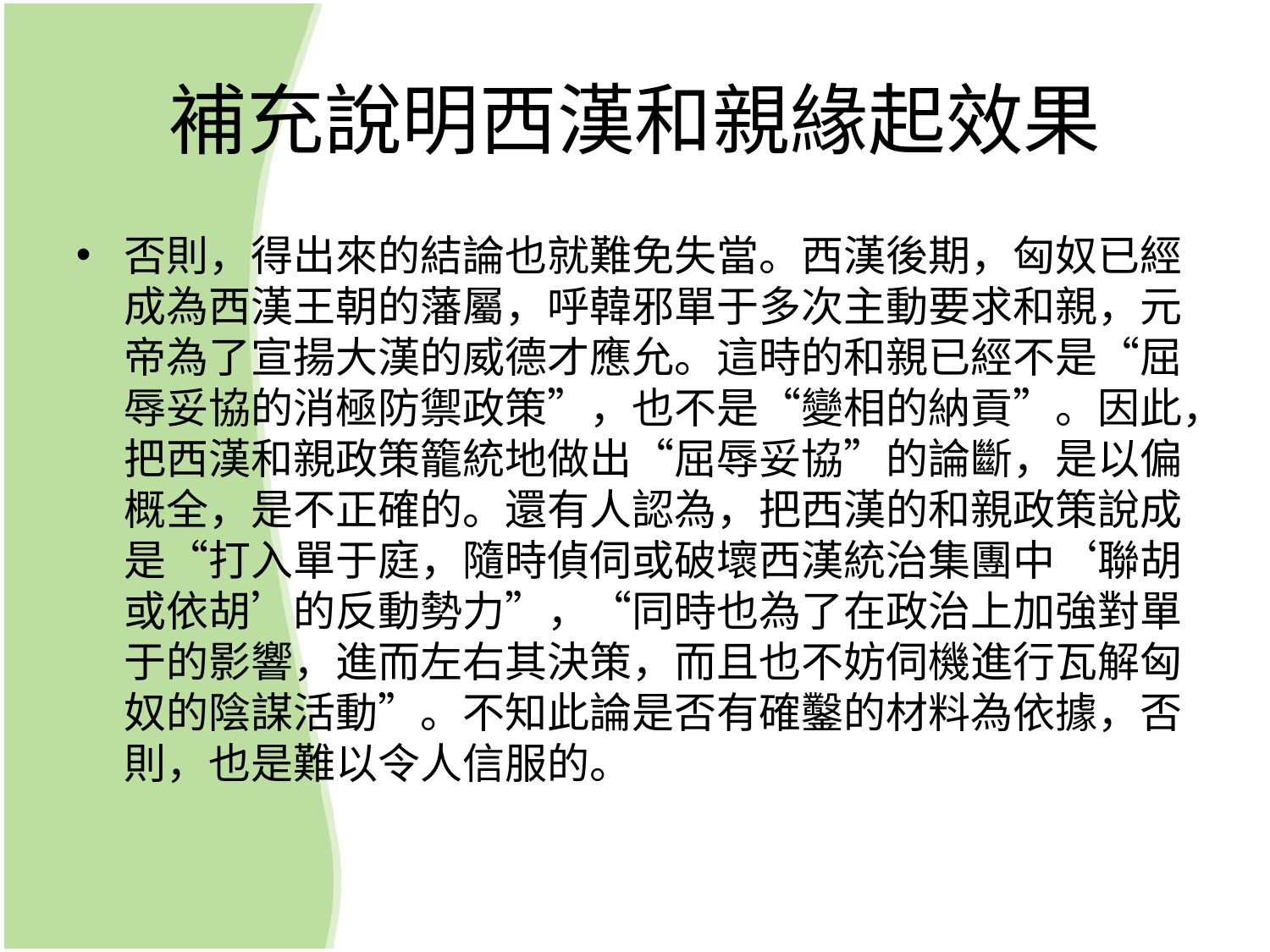

# 補充說明西漢和親緣起效果
否則，得出來的結論也就難免失當。西漢後期，匈奴已經成為西漢王朝的藩屬，呼韓邪單于多次主動要求和親，元帝為了宣揚大漢的威德才應允。這時的和親已經不是“屈辱妥協的消極防禦政策”，也不是“變相的納貢”。因此，把西漢和親政策籠統地做出“屈辱妥協”的論斷，是以偏概全，是不正確的。還有人認為，把西漢的和親政策說成是“打入單于庭，隨時偵伺或破壞西漢統治集團中‘聯胡或依胡’的反動勢力”，“同時也為了在政治上加強對單于的影響，進而左右其決策，而且也不妨伺機進行瓦解匈奴的陰謀活動”。不知此論是否有確鑿的材料為依據，否則，也是難以令人信服的。